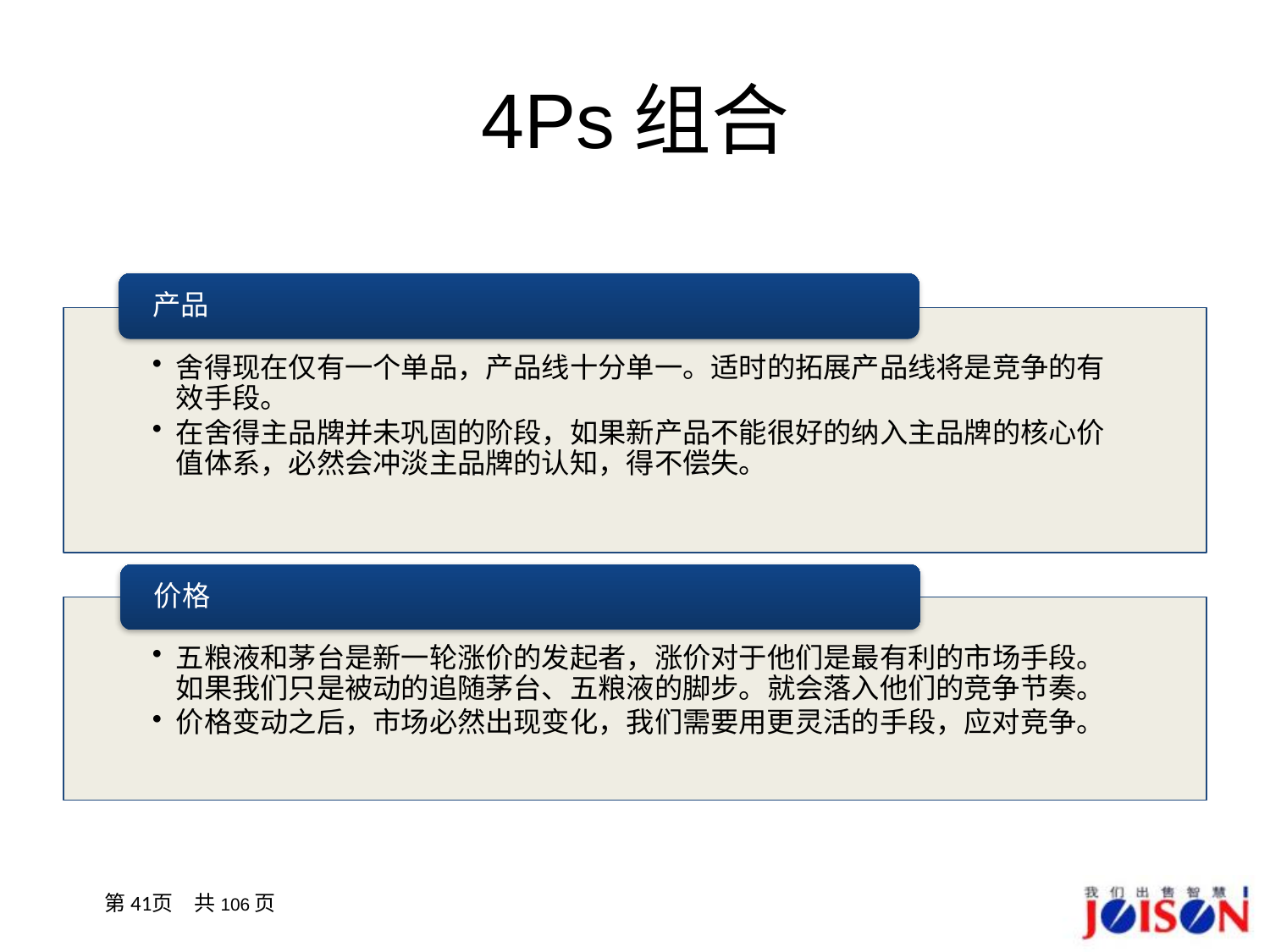

# 4Ps组合
舍得现在仅有一个单品，产品线十分单一。适时的拓展产品线将是竞争的有效手段。
在舍得主品牌并未巩固的阶段，如果新产品不能很好的纳入主品牌的核心价值体系，必然会冲淡主品牌的认知，得不偿失。
产品
五粮液和茅台是新一轮涨价的发起者，涨价对于他们是最有利的市场手段。如果我们只是被动的追随茅台、五粮液的脚步。就会落入他们的竞争节奏。
价格变动之后，市场必然出现变化，我们需要用更灵活的手段，应对竞争。
价格